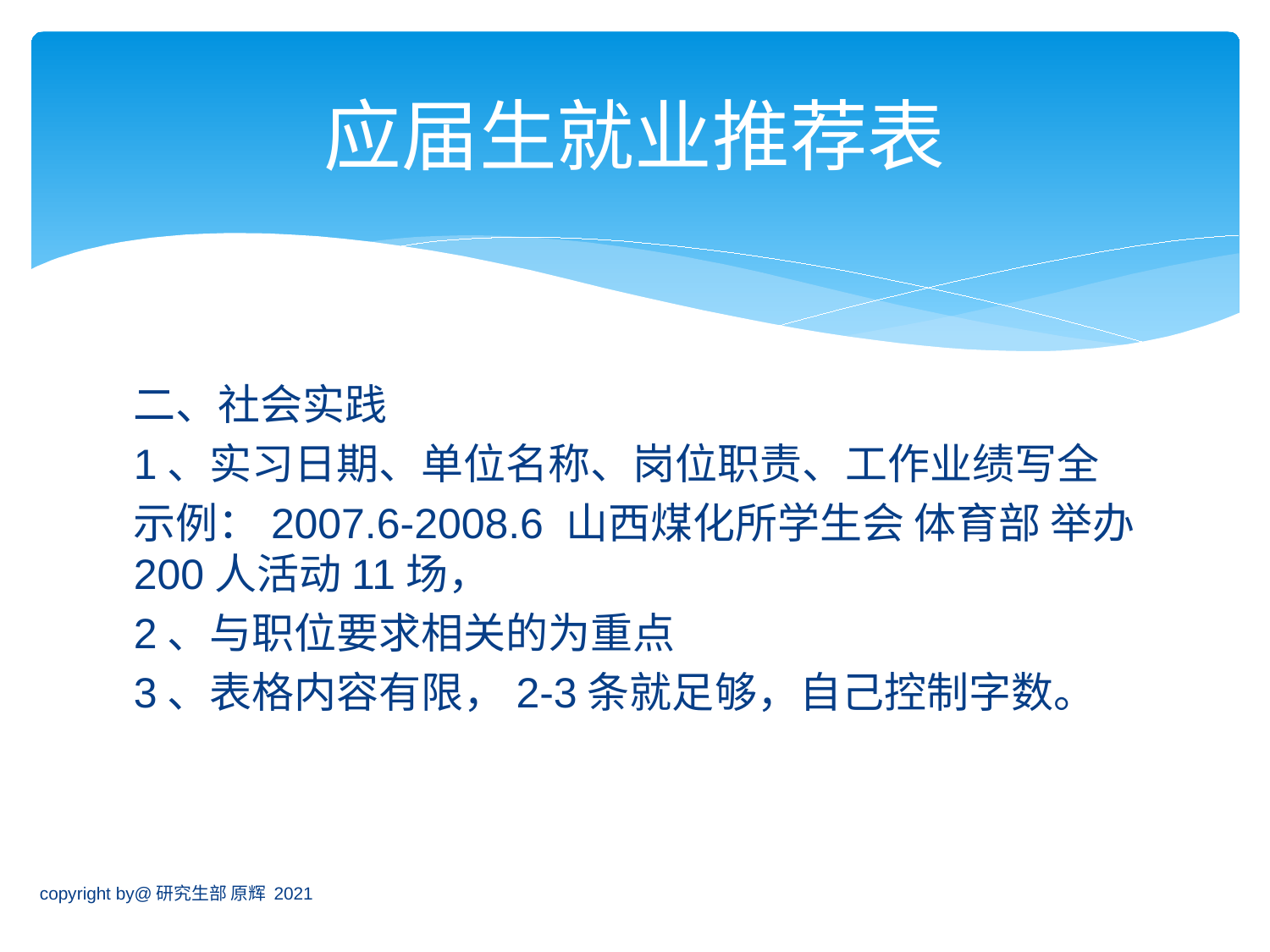

# 应届生就业推荐表
二、社会实践
1、实习日期、单位名称、岗位职责、工作业绩写全
示例：2007.6-2008.6 山西煤化所学生会 体育部 举办200人活动11场，
2、与职位要求相关的为重点
3、表格内容有限，2-3条就足够，自己控制字数。
copyright by@研究生部 原辉 2021